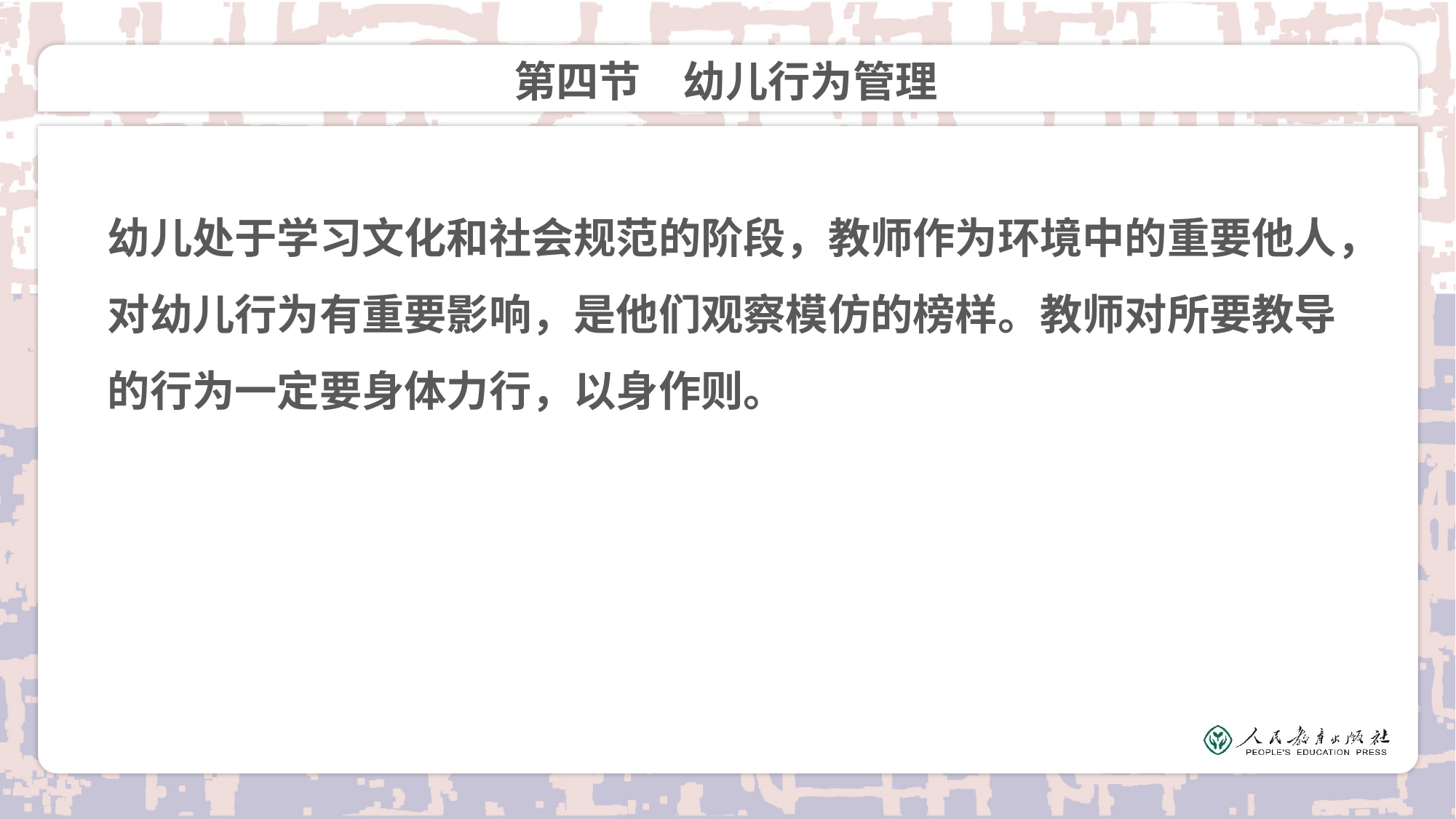

# 第四节　幼儿行为管理
幼儿处于学习文化和社会规范的阶段，教师作为环境中的重要他人，对幼儿行为有重要影响，是他们观察模仿的榜样。教师对所要教导的行为一定要身体力行，以身作则。